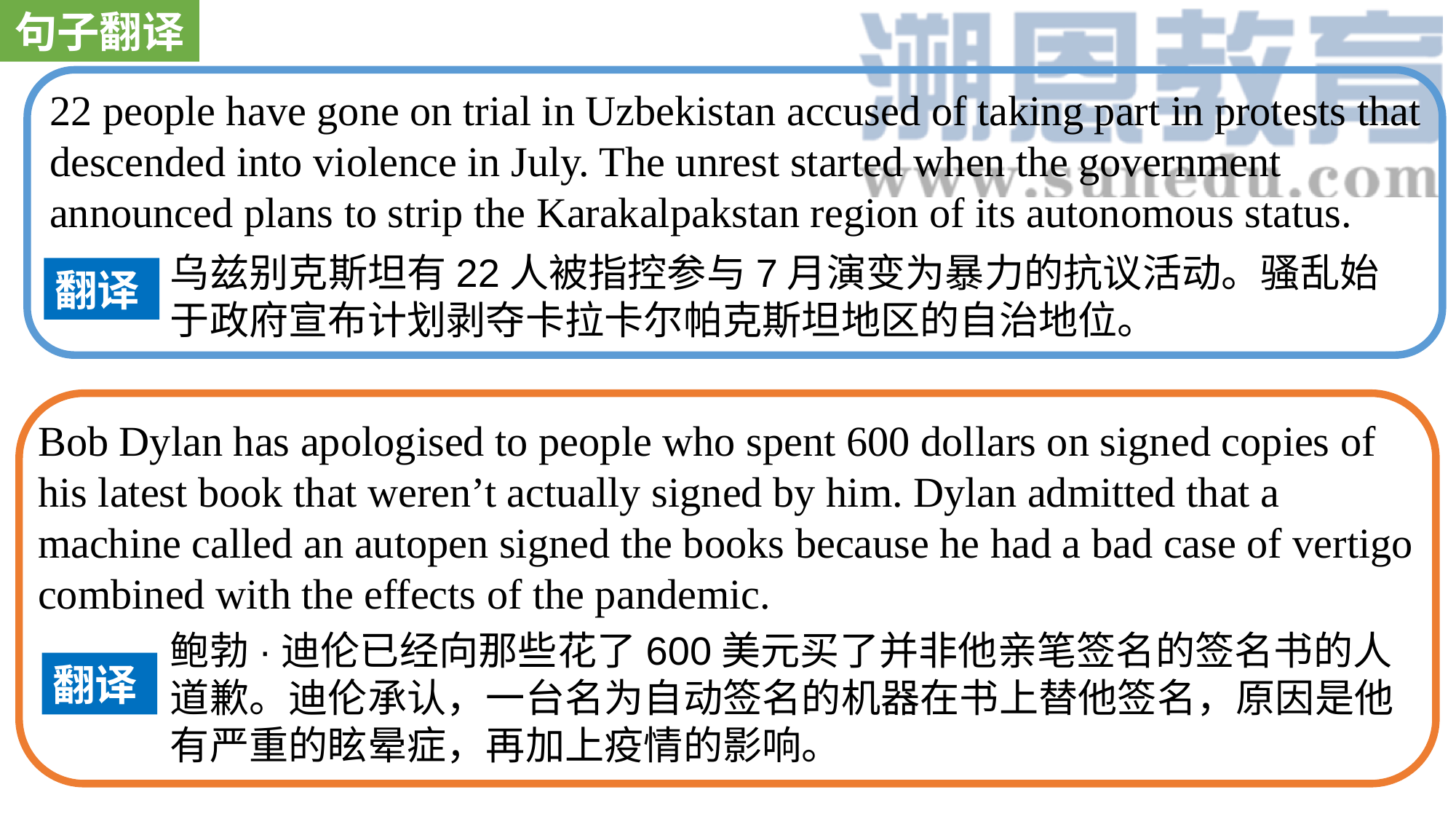

句子翻译

22 people have gone on trial in Uzbekistan accused of taking part in protests that descended into violence in July. The unrest started when the government announced plans to strip the Karakalpakstan region of its autonomous status.
乌兹别克斯坦有22人被指控参与7月演变为暴力的抗议活动。骚乱始于政府宣布计划剥夺卡拉卡尔帕克斯坦地区的自治地位。
翻译

Bob Dylan has apologised to people who spent 600 dollars on signed copies of his latest book that weren’t actually signed by him. Dylan admitted that a machine called an autopen signed the books because he had a bad case of vertigo combined with the effects of the pandemic.
鲍勃·迪伦已经向那些花了600美元买了并非他亲笔签名的签名书的人道歉。迪伦承认，一台名为自动签名的机器在书上替他签名，原因是他有严重的眩晕症，再加上疫情的影响。
翻译